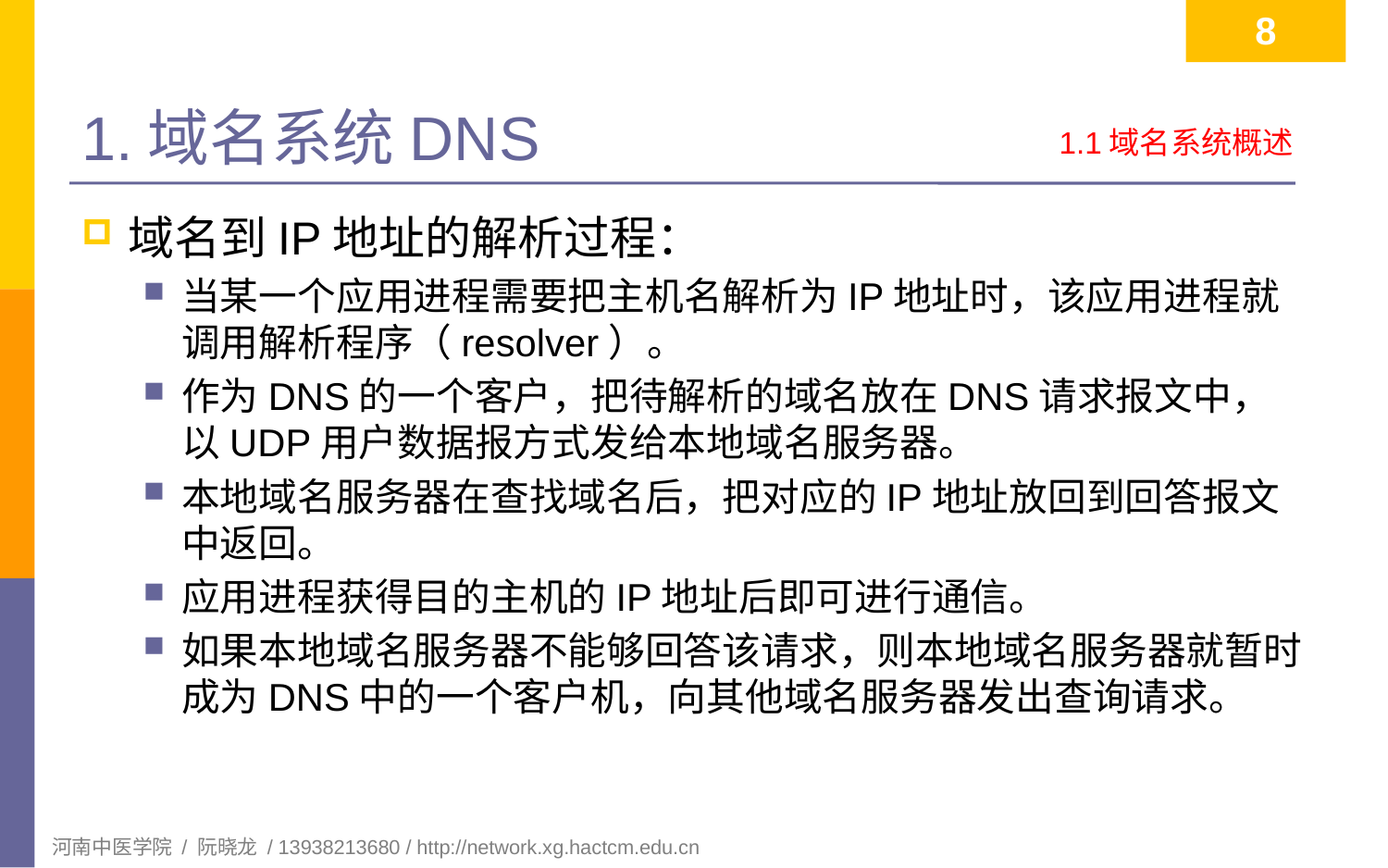

8
# 1.域名系统DNS
1.1域名系统概述
域名到IP地址的解析过程：
当某一个应用进程需要把主机名解析为IP地址时，该应用进程就调用解析程序（resolver）。
作为DNS的一个客户，把待解析的域名放在DNS请求报文中，以UDP用户数据报方式发给本地域名服务器。
本地域名服务器在查找域名后，把对应的IP地址放回到回答报文中返回。
应用进程获得目的主机的IP地址后即可进行通信。
如果本地域名服务器不能够回答该请求，则本地域名服务器就暂时成为DNS中的一个客户机，向其他域名服务器发出查询请求。